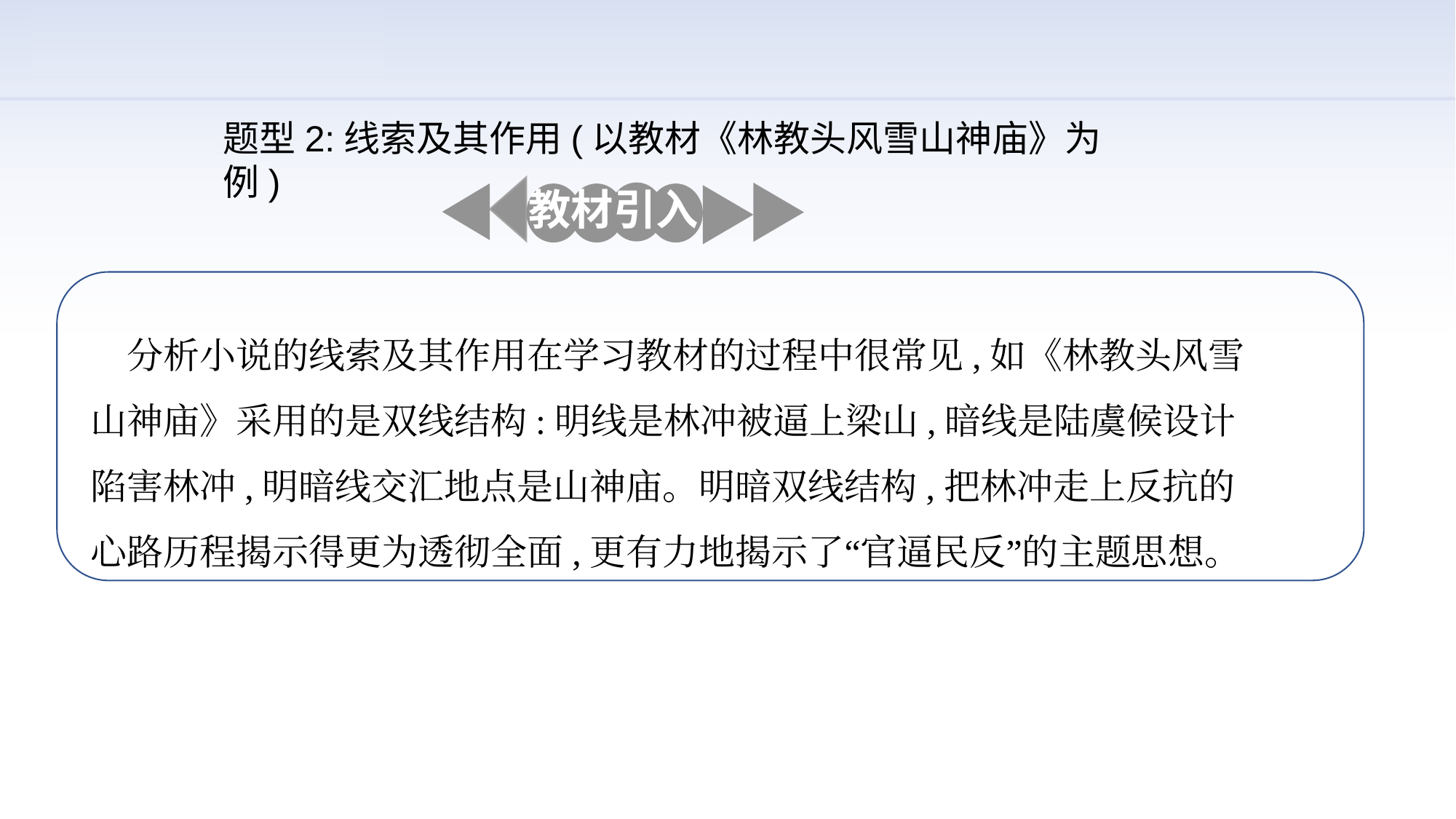

题型2:线索及其作用(以教材《林教头风雪山神庙》为例)

教材引入

　分析小说的线索及其作用在学习教材的过程中很常见,如《林教头风雪山神庙》采用的是双线结构:明线是林冲被逼上梁山,暗线是陆虞候设计陷害林冲,明暗线交汇地点是山神庙。明暗双线结构,把林冲走上反抗的心路历程揭示得更为透彻全面,更有力地揭示了“官逼民反”的主题思想。